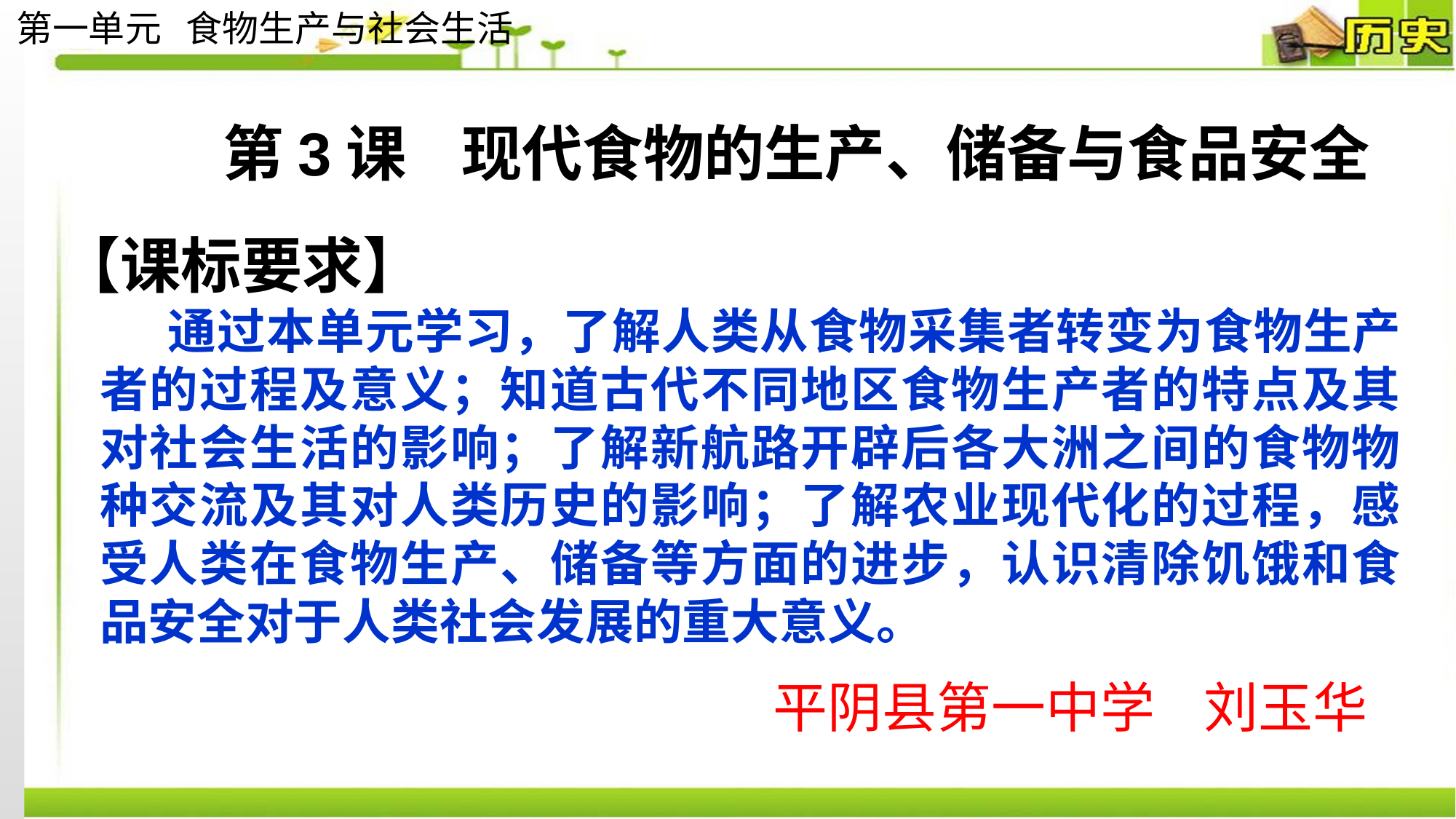

第一单元   食物生产与社会生活
第3课    现代食物的生产、储备与食品安全
【课标要求】
  通过本单元学习，了解人类从食物采集者转变为食物生产者的过程及意义；知道古代不同地区食物生产者的特点及其对社会生活的影响；了解新航路开辟后各大洲之间的食物物种交流及其对人类历史的影响；了解农业现代化的过程，感受人类在食物生产、储备等方面的进步，认识清除饥饿和食品安全对于人类社会发展的重大意义。

平阴县第一中学    刘玉华